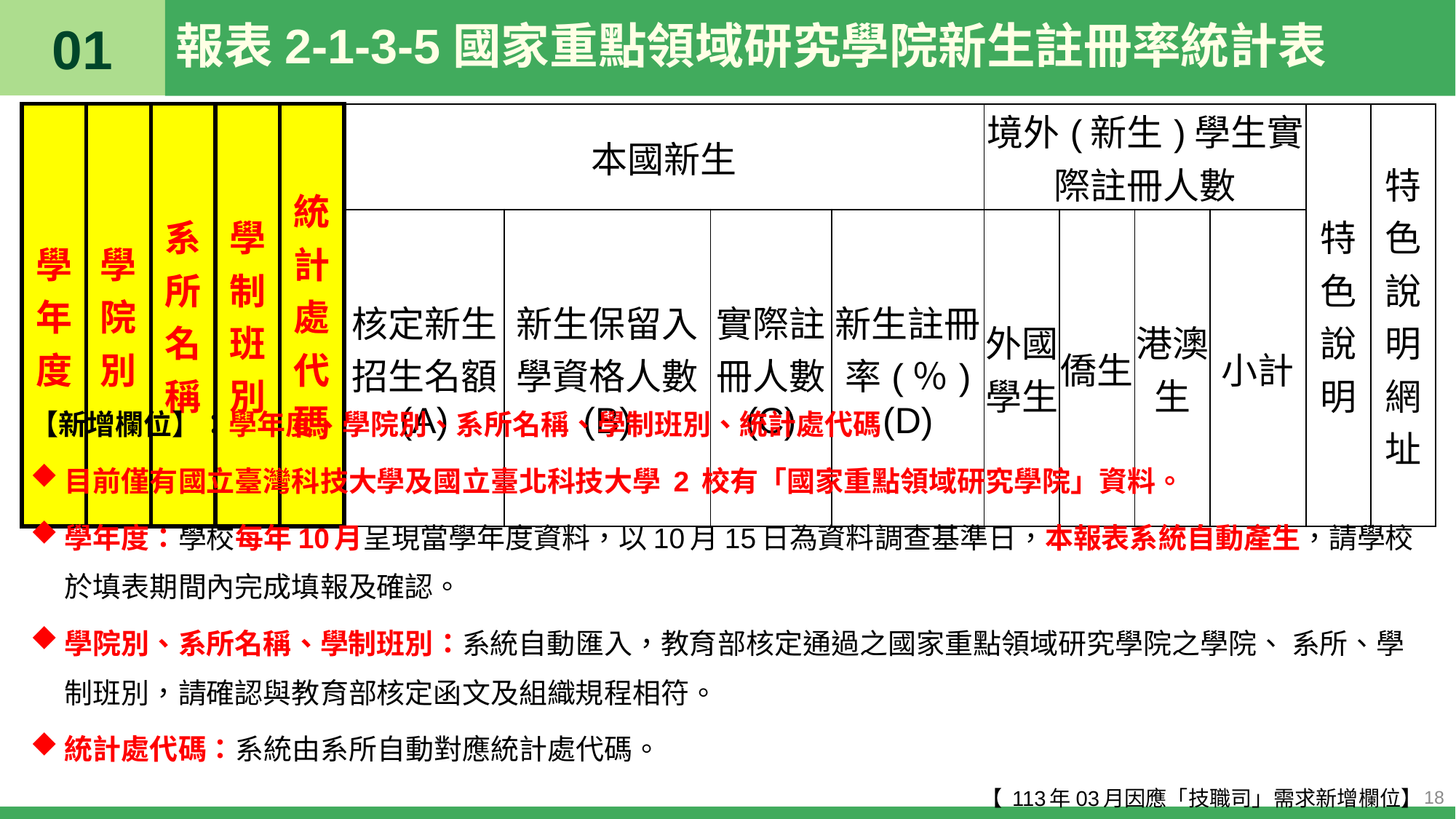

01
# 報表2-1-3-5國家重點領域研究學院新生註冊率統計表
| 學年度 | 學院別 | 系所名稱 | 學制班別 | 統計處代碼 | 本國新生 |  |  |  | 境外(新生)學生實際註冊人數 |  |  |  | 特色說明 | 特色說明網址 |
| --- | --- | --- | --- | --- | --- | --- | --- | --- | --- | --- | --- | --- | --- | --- |
|  |  |  |  |  | 核定新生招生名額 (A) | 新生保留入學資格人數 (B) | 實際註冊人數 (C) | 新生註冊率(％) (D) | 外國學生 | 僑生 | 港澳生 | 小計 |  |  |
【新增欄位】：學年度、學院別、系所名稱、學制班別、統計處代碼
目前僅有國立臺灣科技大學及國立臺北科技大學 2 校有「國家重點領域研究學院」資料。
學年度：學校每年10月呈現當學年度資料，以10月15日為資料調查基準日，本報表系統自動產生，請學校於填表期間內完成填報及確認。
學院別、系所名稱、學制班別：系統自動匯入，教育部核定通過之國家重點領域研究學院之學院、 系所、學制班別，請確認與教育部核定函文及組織規程相符。
統計處代碼：系統由系所自動對應統計處代碼。
【 113年03月因應「技職司」需求新增欄位】

18